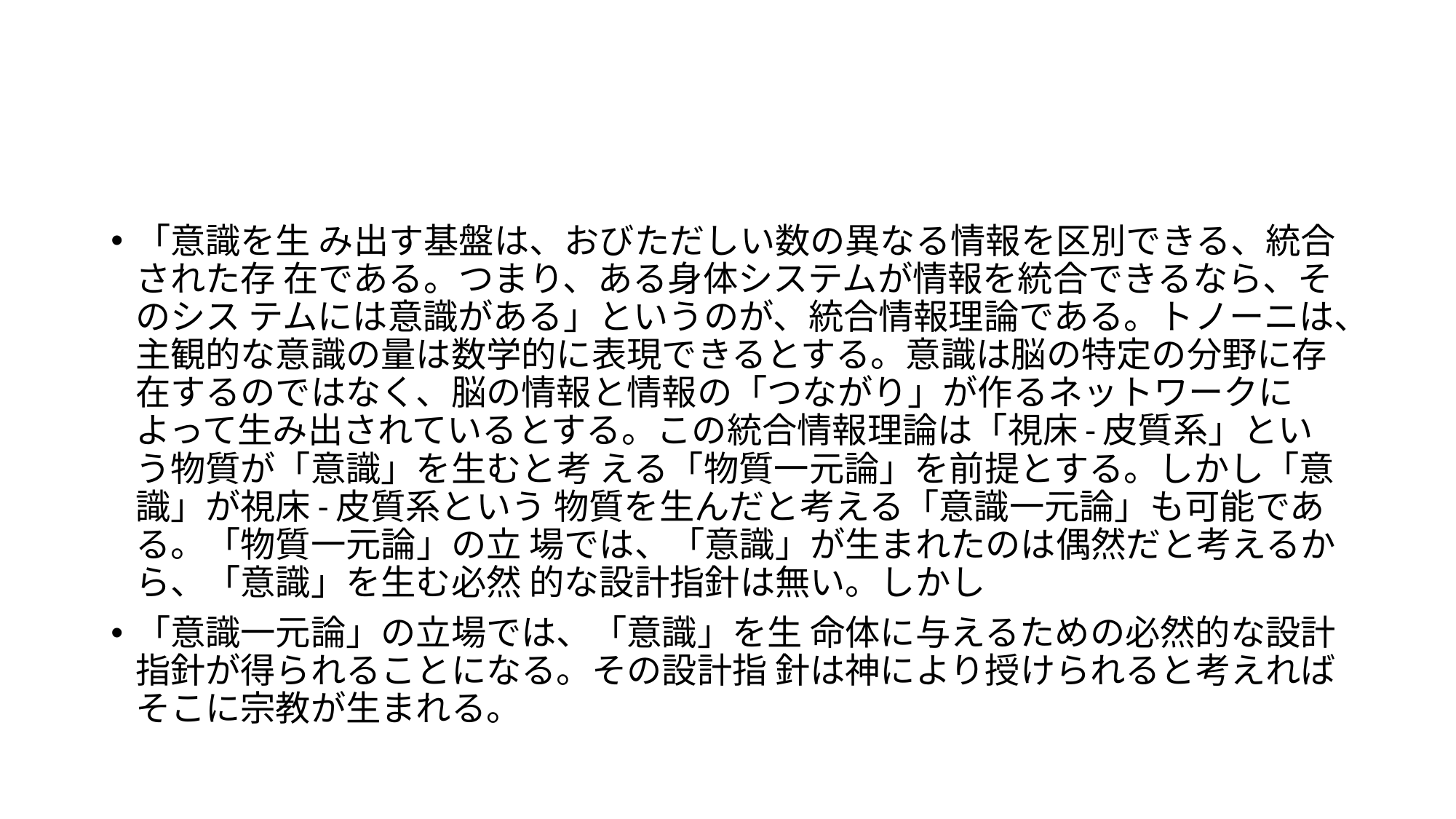

#
「意識を生 み出す基盤は、おびただしい数の異なる情報を区別できる、統合された存 在である。つまり、ある身体システムが情報を統合できるなら、そのシス テムには意識がある」というのが、統合情報理論である。トノーニは、主観的な意識の量は数学的に表現できるとする。意識は脳の特定の分野に存在するのではなく、脳の情報と情報の「つながり」が作るネットワークに よって生み出されているとする。この統合情報理論は「視床-皮質系」という物質が「意識」を生むと考 える「物質一元論」を前提とする。しかし「意識」が視床-皮質系という 物質を生んだと考える「意識一元論」も可能である。「物質一元論」の立 場では、「意識」が生まれたのは偶然だと考えるから、「意識」を生む必然 的な設計指針は無い。しかし
「意識一元論」の立場では、「意識」を生 命体に与えるための必然的な設計指針が得られることになる。その設計指 針は神により授けられると考えればそこに宗教が生まれる。